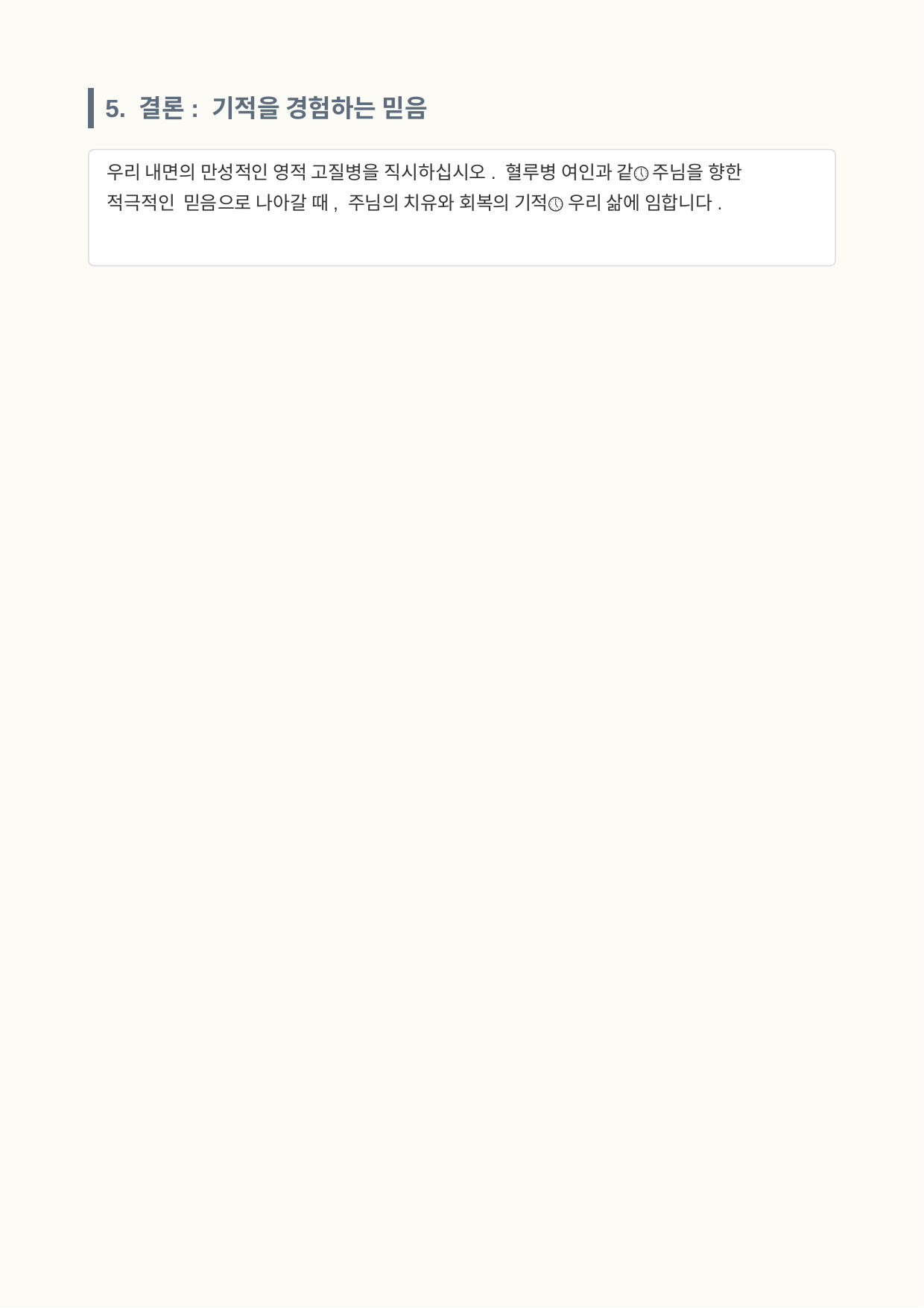

5. 결론: 기적을 경험하는 믿음

우리 내면의 만성적인 영적 고질병을 직시하십시오. 혈루병 여인과 같🕔 주님을 향한 적극적인  믿음으로 나아갈 때, 주님의 치유와 회복의 기적🕔 우리 삶에 임합니다.